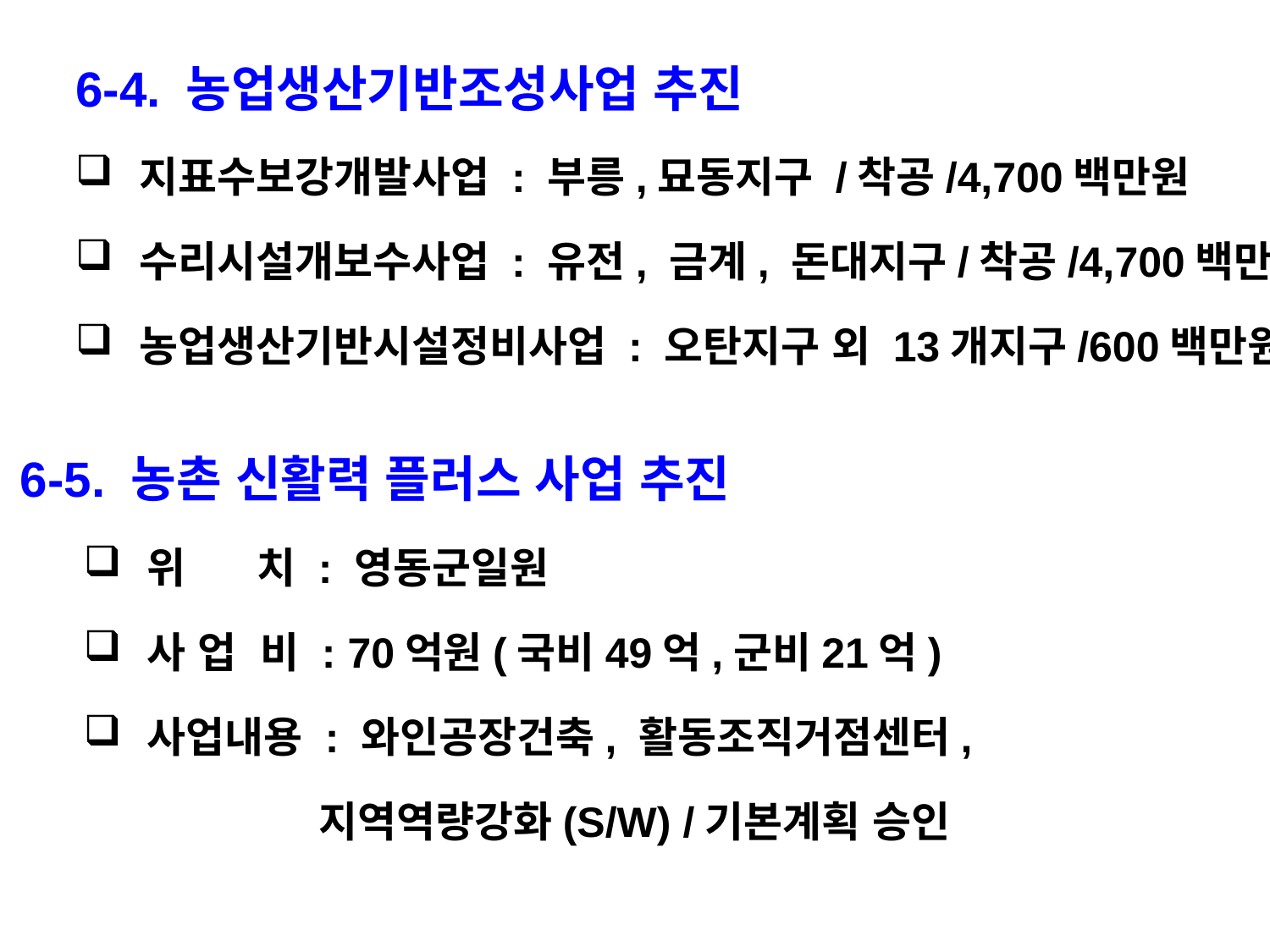

6-4. 농업생산기반조성사업 추진
지표수보강개발사업 : 부릉,묘동지구 /착공/4,700백만원
수리시설개보수사업 : 유전, 금계, 돈대지구/착공/4,700백만원
농업생산기반시설정비사업 : 오탄지구 외 13개지구/600백만원

6-5. 농촌 신활력 플러스 사업 추진
위      치 : 영동군일원
사 업  비 : 70억원(국비49억,군비21억)
사업내용 : 와인공장건축, 활동조직거점센터,
                   지역역량강화(S/W) /기본계획 승인